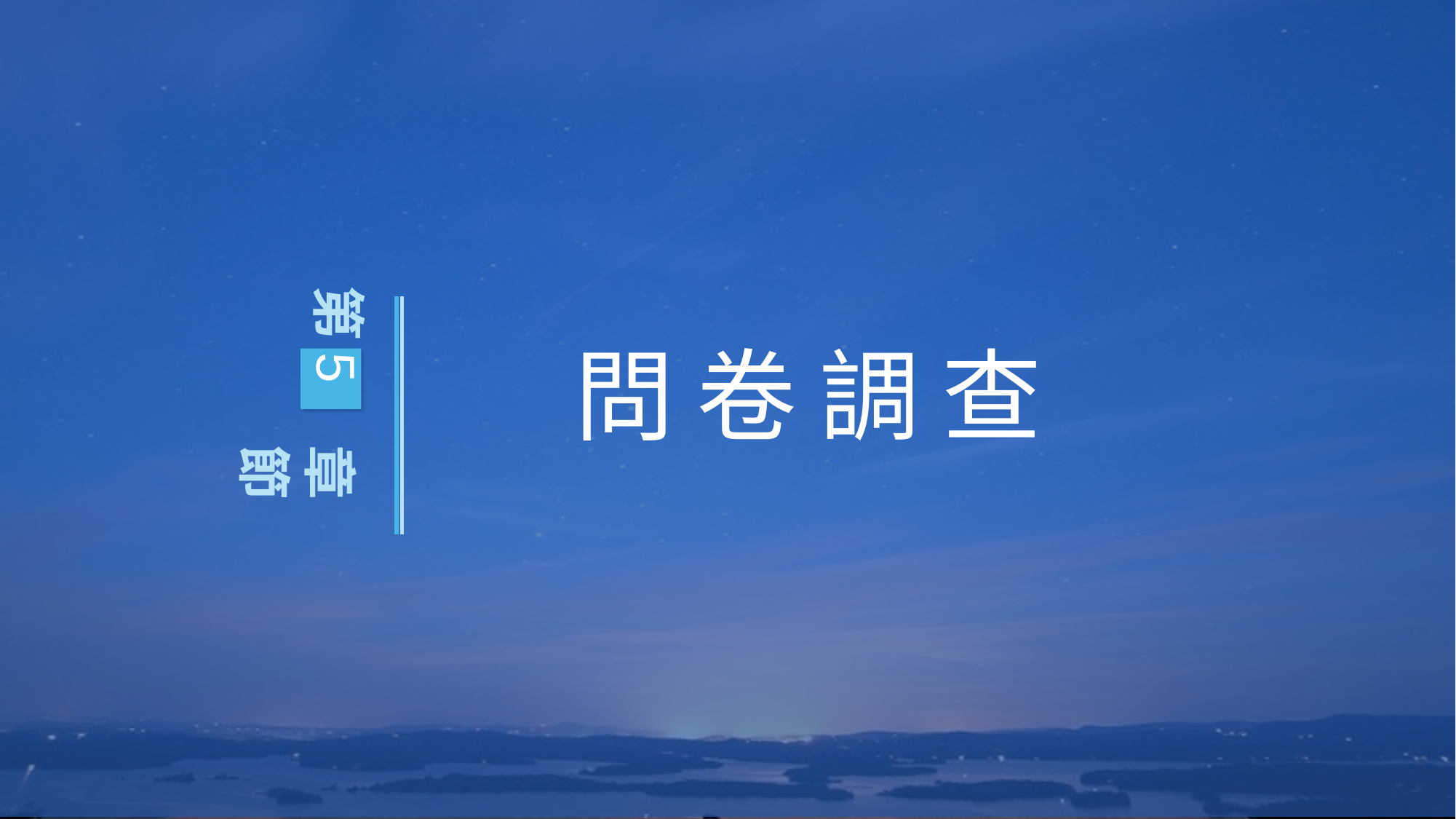

第
# 問 卷 調 查
5
章節